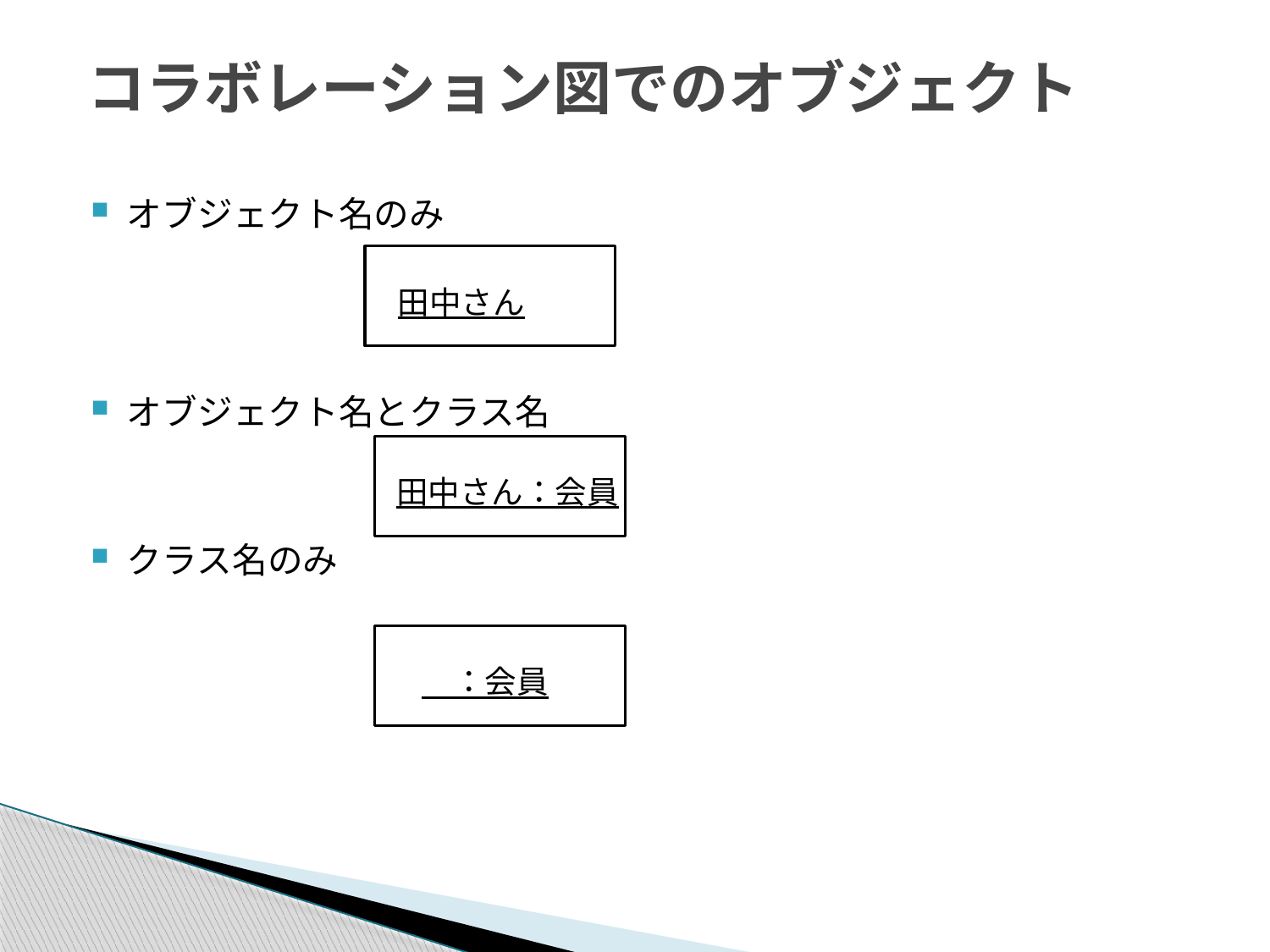

# コラボレーション図でのオブジェクト
オブジェクト名のみ

オブジェクト名とクラス名

クラス名のみ

田中さん

田中さん：会員

　　：会員